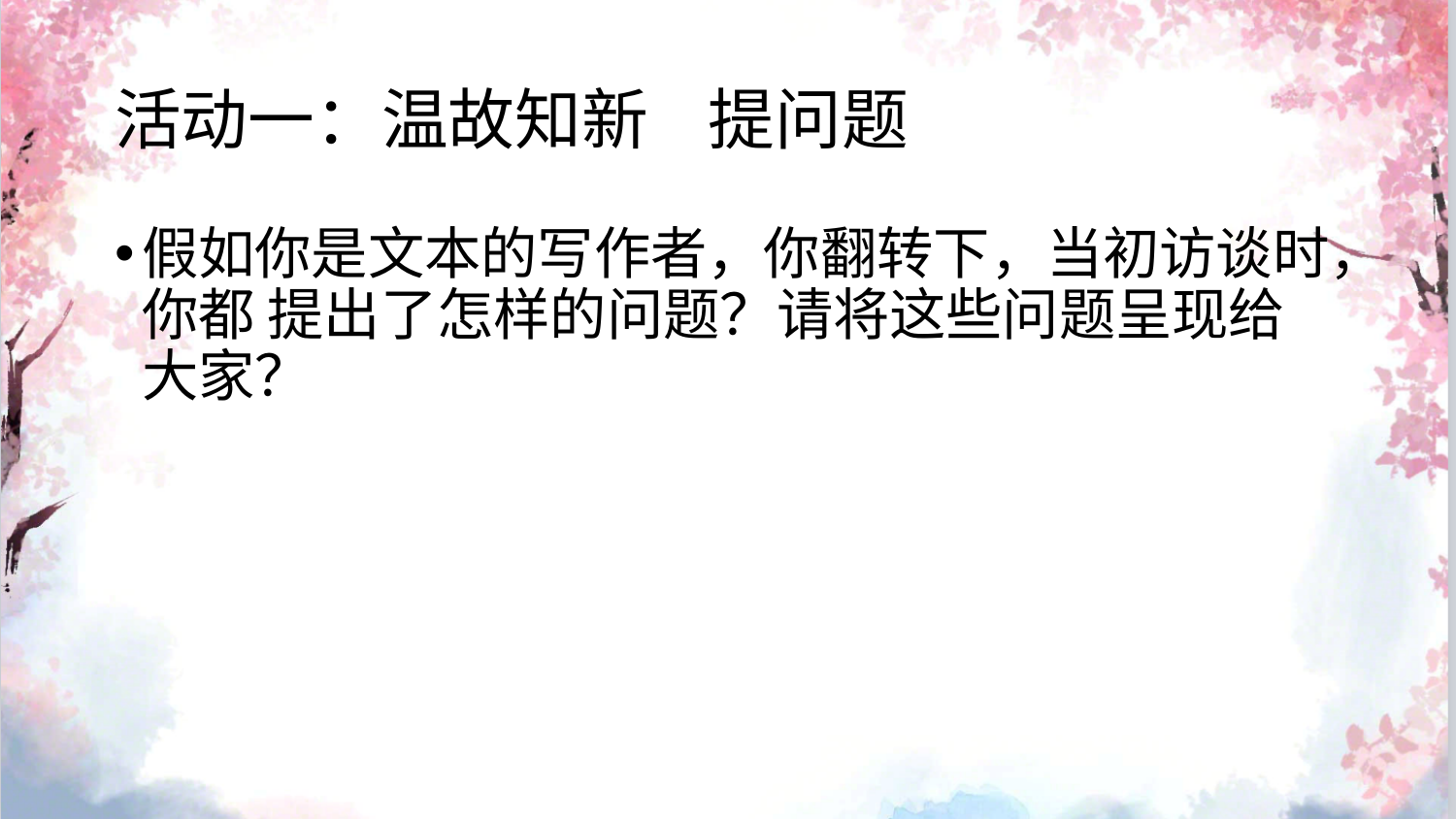

# 活动一：温故知新    提问题
假如你是文本的写作者，你翻转下，当初访谈时，你都 提出了怎样的问题？请将这些问题呈现给大家？